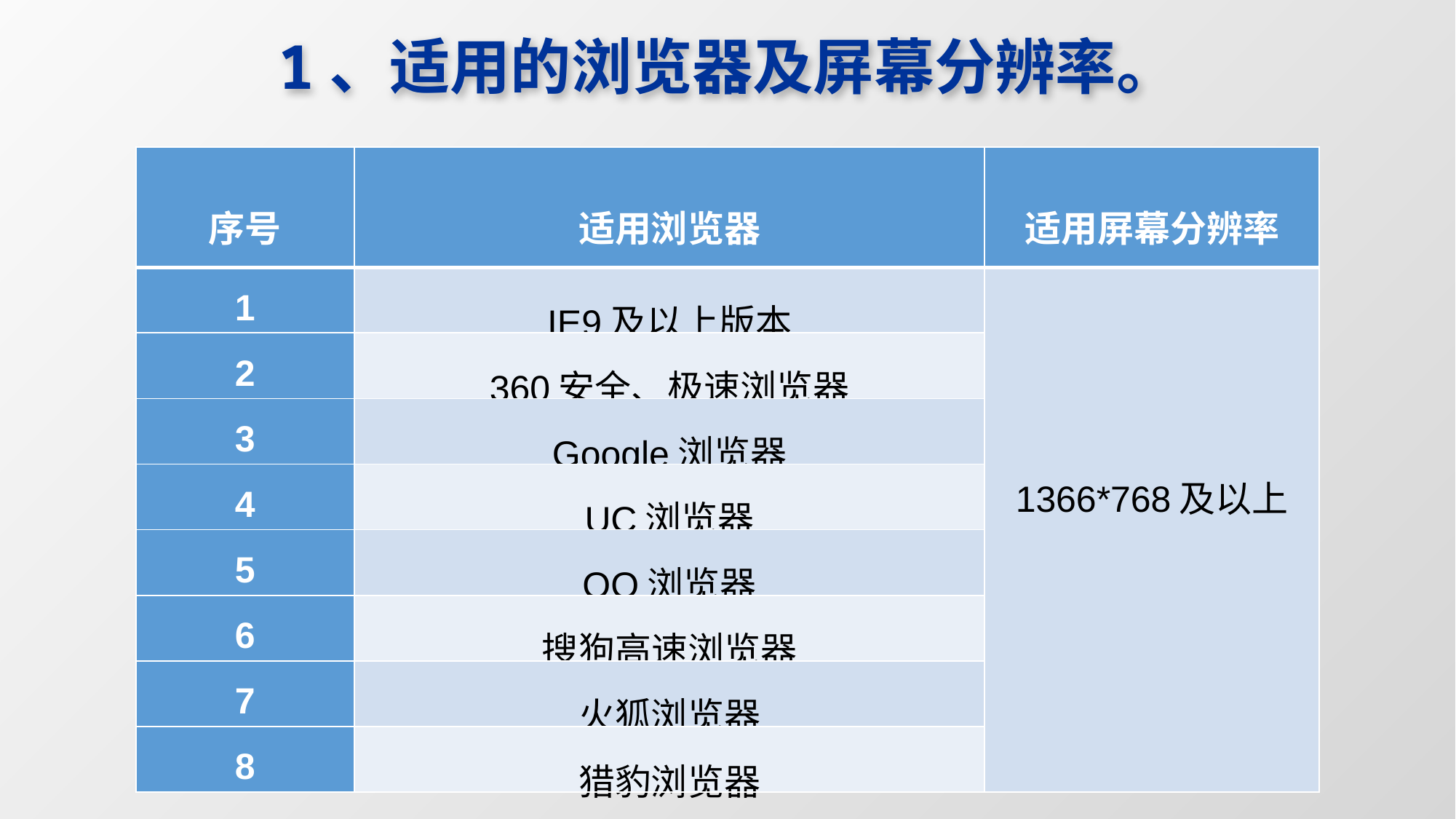

1、适用的浏览器及屏幕分辨率。
| 序号 | 适用浏览器 | 适用屏幕分辨率 |
| --- | --- | --- |
| 1 | IE9及以上版本 | 1366\*768及以上 |
| 2 | 360安全、极速浏览器 |  |
| 3 | Google浏览器 |  |
| 4 | UC浏览器 |  |
| 5 | QQ浏览器 |  |
| 6 | 搜狗高速浏览器 |  |
| 7 | 火狐浏览器 |  |
| 8 | 猎豹浏览器 |  |